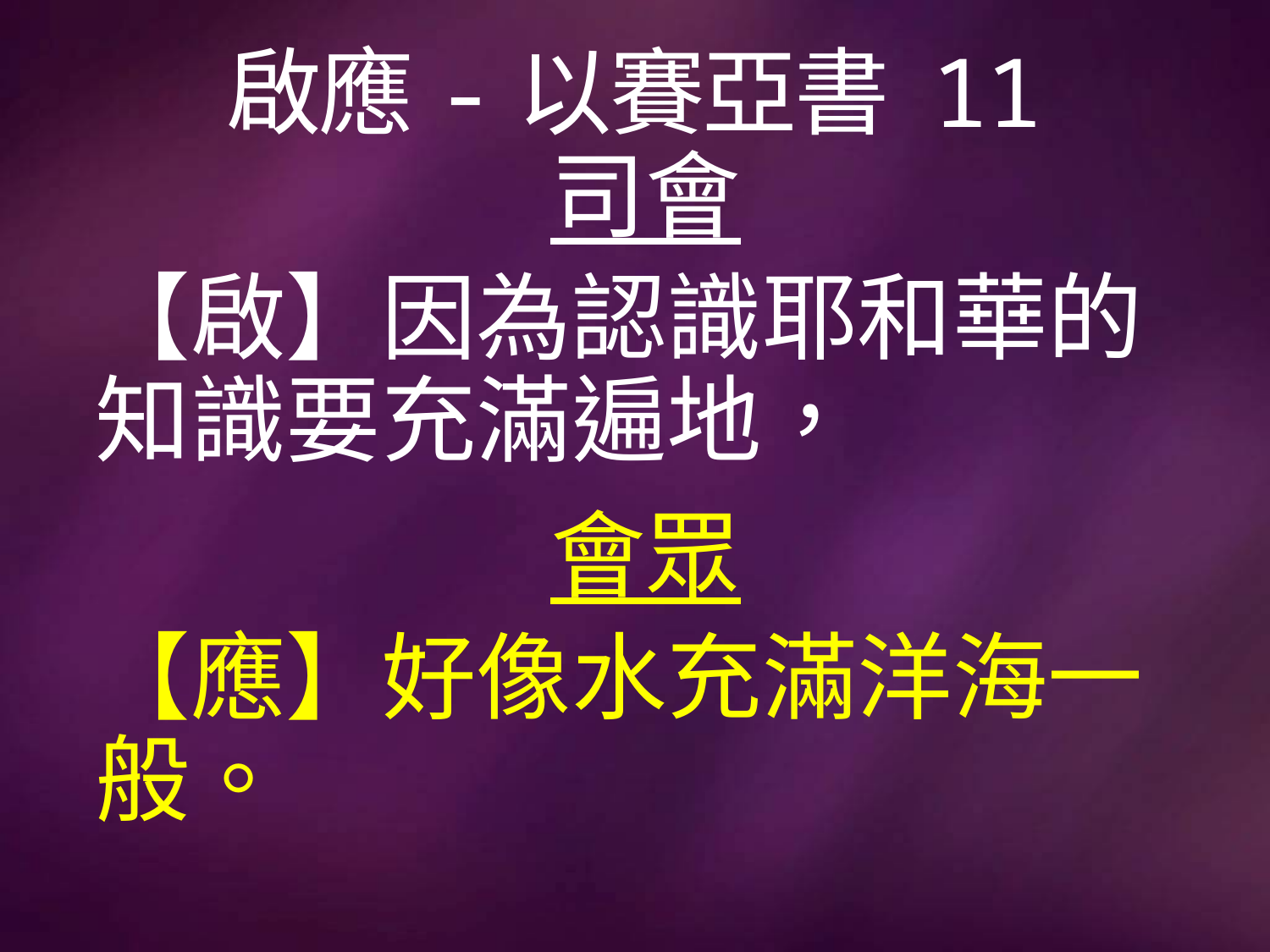

# 啟應-以賽亞書 11
司會
【啟】因為認識耶和華的知識要充滿遍地，

會眾
【應】好像水充滿洋海一般。